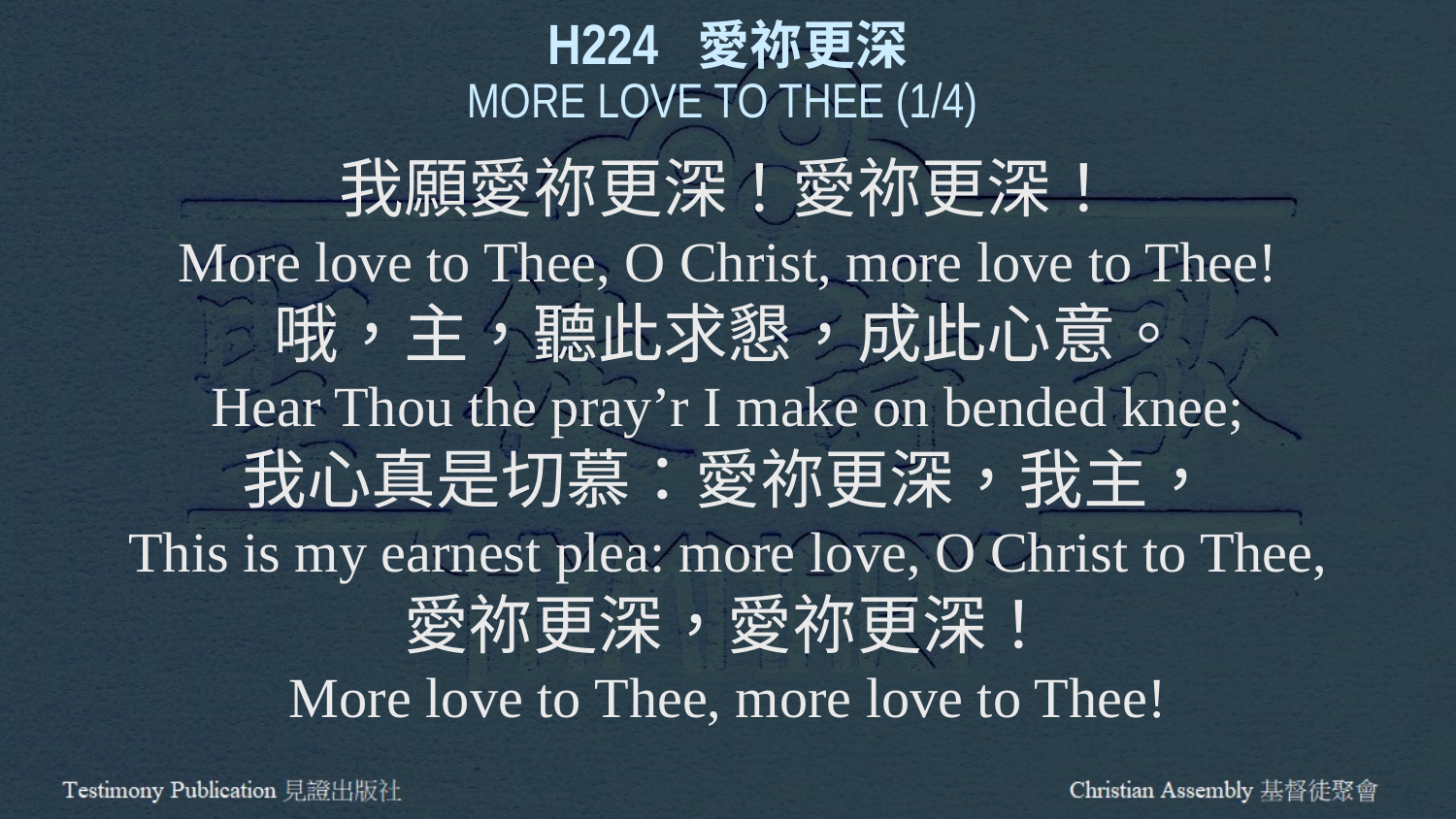

H224  愛祢更深
MORE LOVE TO THEE (1/4)
我願愛祢更深！愛祢更深！
More love to Thee, O Christ, more love to Thee!
哦，主，聽此求懇，成此心意。
Hear Thou the pray’r I make on bended knee;
我心真是切慕：愛祢更深，我主，
This is my earnest plea: more love, O Christ to Thee,
愛祢更深，愛祢更深！
More love to Thee, more love to Thee!